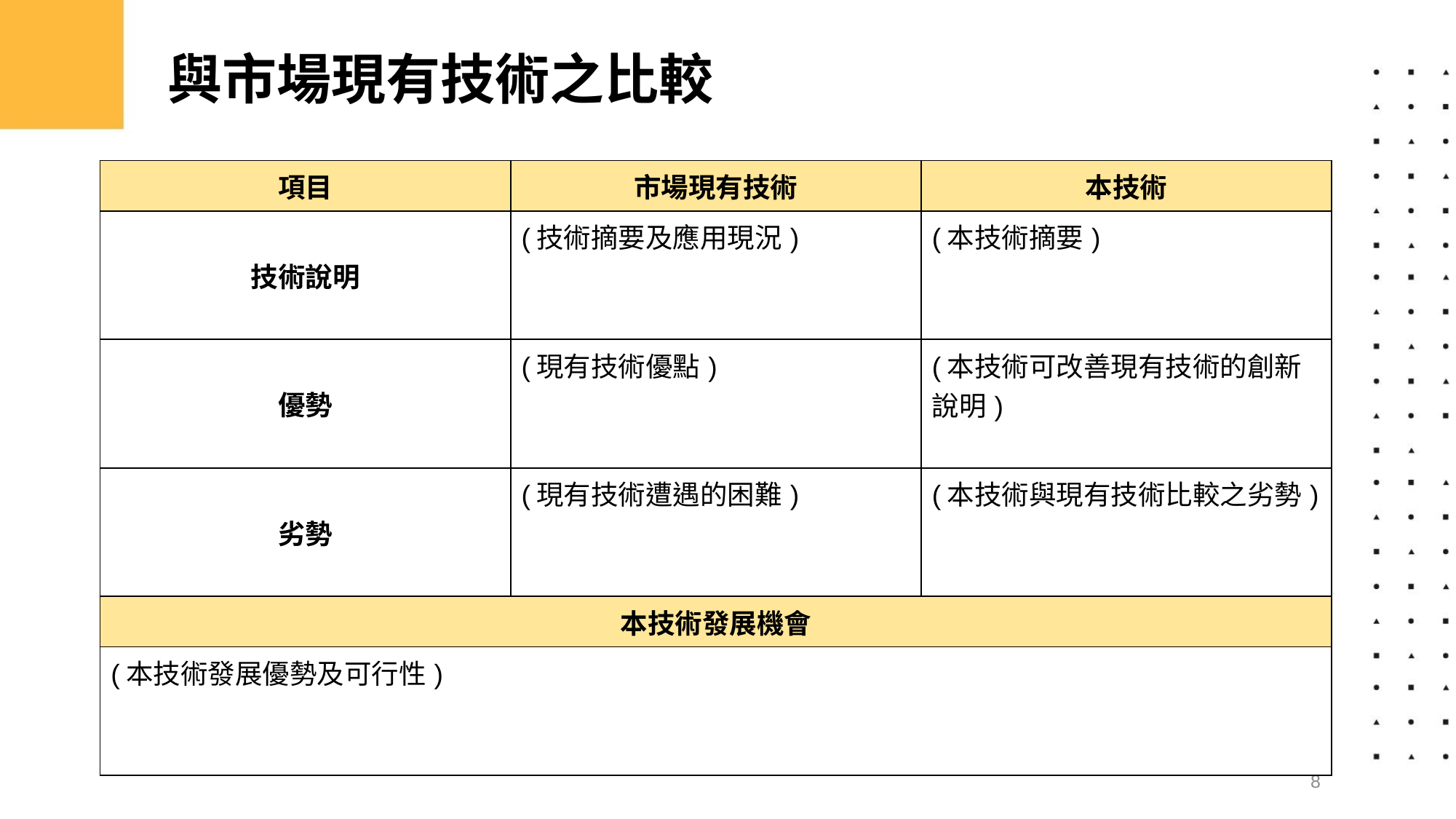

# 與市場現有技術之比較
| 項目 | 市場現有技術 | 本技術 |
| --- | --- | --- |
| 技術說明 | (技術摘要及應用現況) | (本技術摘要) |
| 優勢 | (現有技術優點) | (本技術可改善現有技術的創新說明) |
| 劣勢 | (現有技術遭遇的困難) | (本技術與現有技術比較之劣勢) |
| 本技術發展機會 |  |  |
| (本技術發展優勢及可行性) |  |  |
8